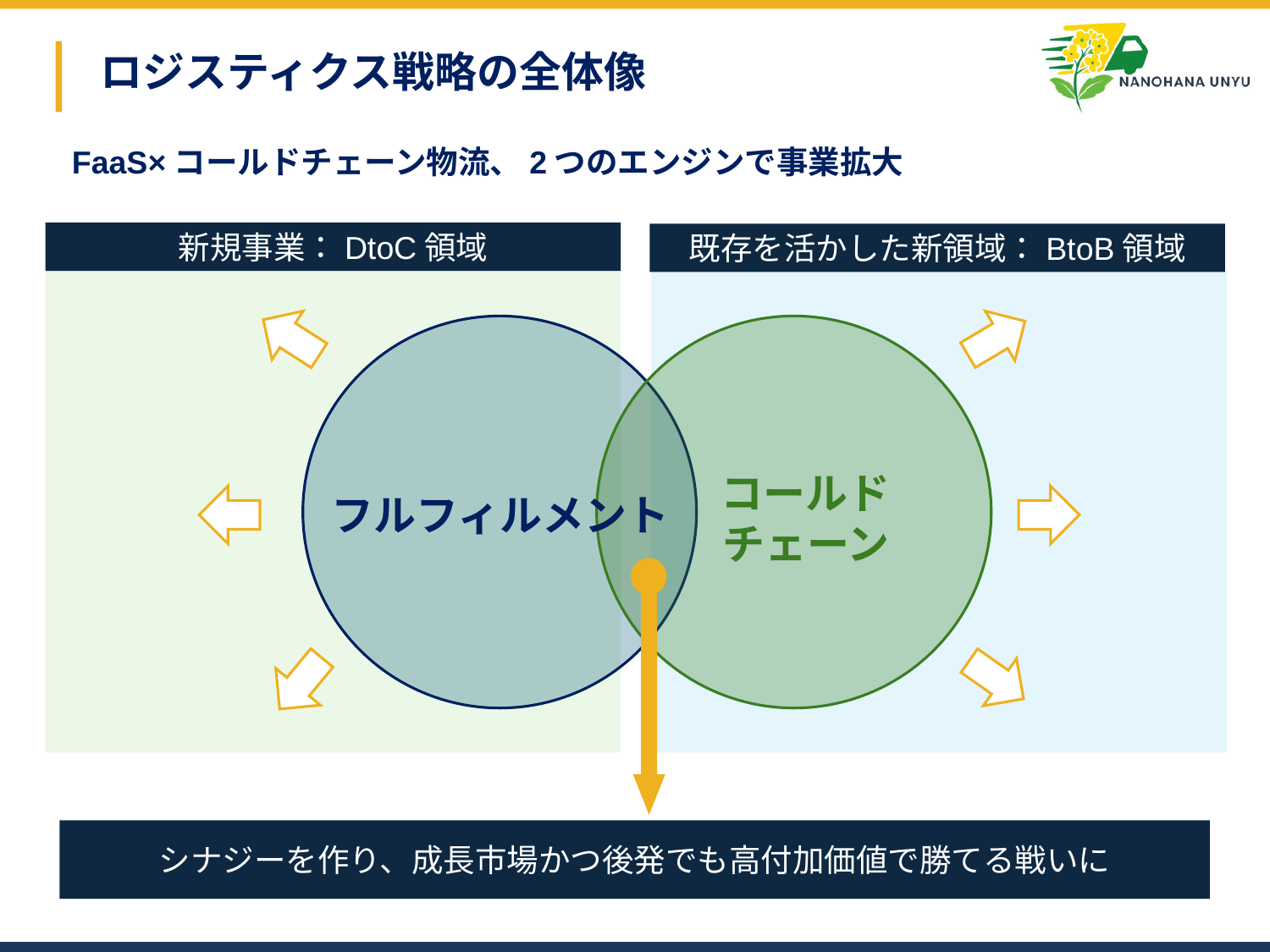

# ロジスティクス戦略の全体像

FaaS×コールドチェーン物流、2つのエンジンで事業拡大

新規事業：DtoC領域
既存を活かした新領域：BtoB領域

コールド
チェーン
フルフィルメント

シナジーを作り、成長市場かつ後発でも高付加価値で勝てる戦いに